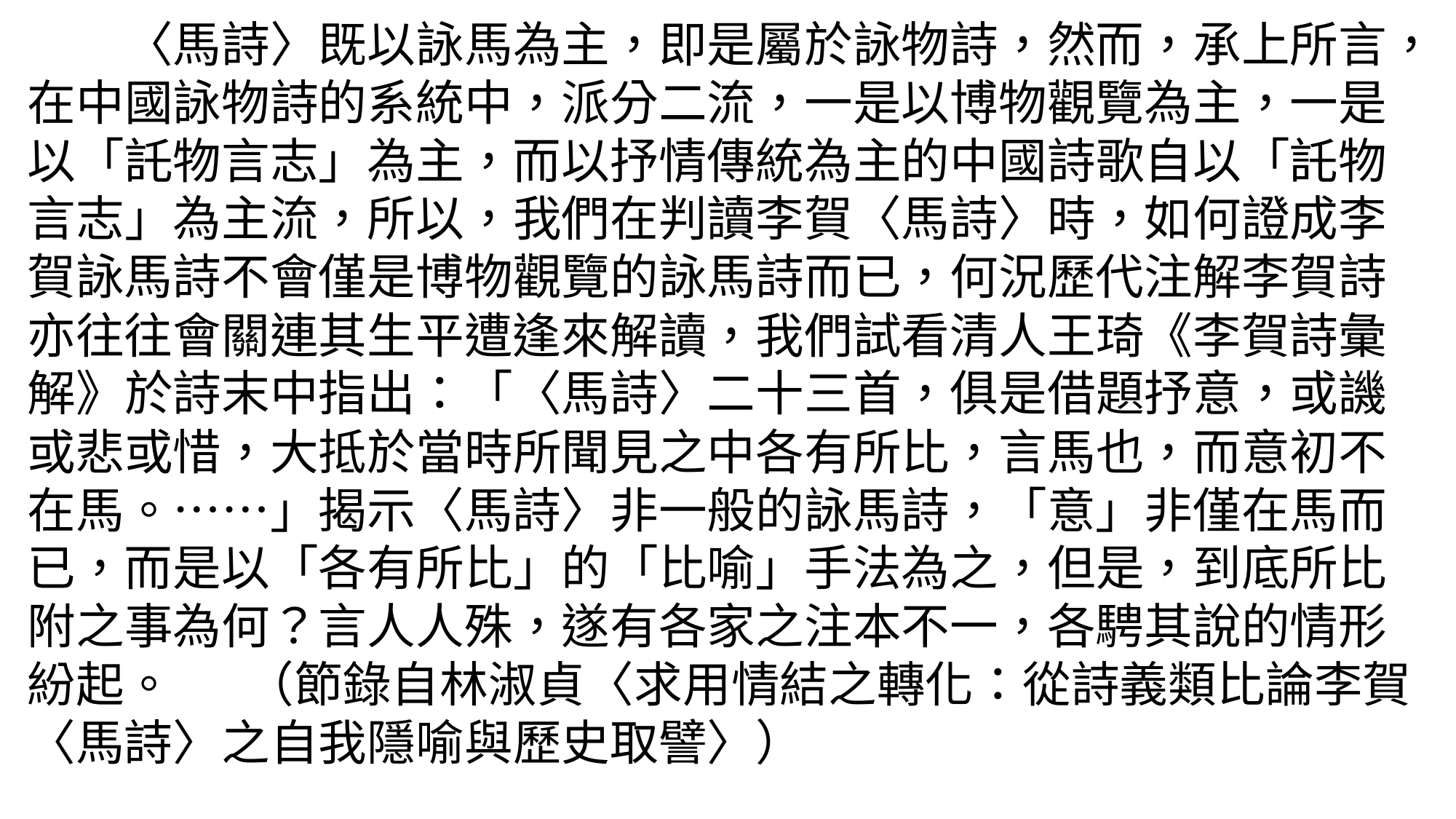

〈馬詩〉既以詠馬為主，即是屬於詠物詩，然而，承上所言，在中國詠物詩的系統中，派分二流，一是以博物觀覽為主，一是以「託物言志」為主，而以抒情傳統為主的中國詩歌自以「託物言志」為主流，所以，我們在判讀李賀〈馬詩〉時，如何證成李賀詠馬詩不會僅是博物觀覽的詠馬詩而已，何況歷代注解李賀詩亦往往會關連其生平遭逢來解讀，我們試看清人王琦《李賀詩彙解》於詩末中指出：「〈馬詩〉二十三首，俱是借題抒意，或譏或悲或惜，大抵於當時所聞見之中各有所比，言馬也，而意初不在馬。……」揭示〈馬詩〉非一般的詠馬詩，「意」非僅在馬而已，而是以「各有所比」的「比喻」手法為之，但是，到底所比附之事為何？言人人殊，遂有各家之注本不一，各騁其說的情形紛起。	（節錄自林淑貞〈求用情結之轉化：從詩義類比論李賀〈馬詩〉之自我隱喻與歷史取譬〉）